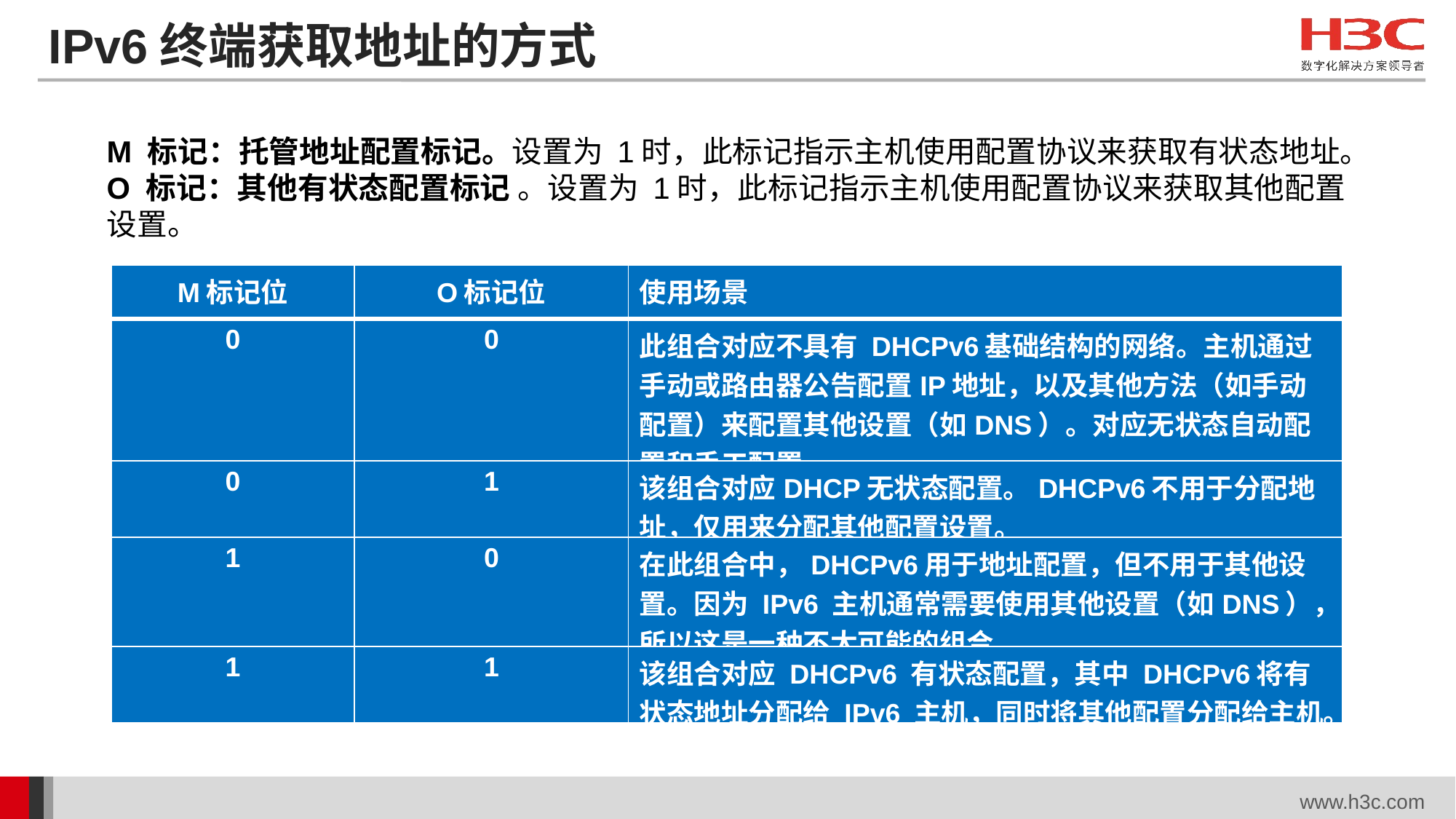

# IPv6终端获取地址的方式
M 标记：托管地址配置标记。设置为 1时，此标记指示主机使用配置协议来获取有状态地址。
O 标记：其他有状态配置标记 。设置为 1时，此标记指示主机使用配置协议来获取其他配置设置。
| M标记位 | O标记位 | 使用场景 |
| --- | --- | --- |
| 0 | 0 | 此组合对应不具有 DHCPv6基础结构的网络。主机通过手动或路由器公告配置IP地址，以及其他方法（如手动配置）来配置其他设置（如DNS）。对应无状态自动配置和手工配置。 |
| 0 | 1 | 该组合对应DHCP无状态配置。DHCPv6不用于分配地址，仅用来分配其他配置设置。 |
| 1 | 0 | 在此组合中，DHCPv6用于地址配置，但不用于其他设置。因为 IPv6 主机通常需要使用其他设置（如DNS），所以这是一种不太可能的组合。 |
| 1 | 1 | 该组合对应 DHCPv6 有状态配置，其中 DHCPv6将有状态地址分配给 IPv6 主机，同时将其他配置分配给主机。 |